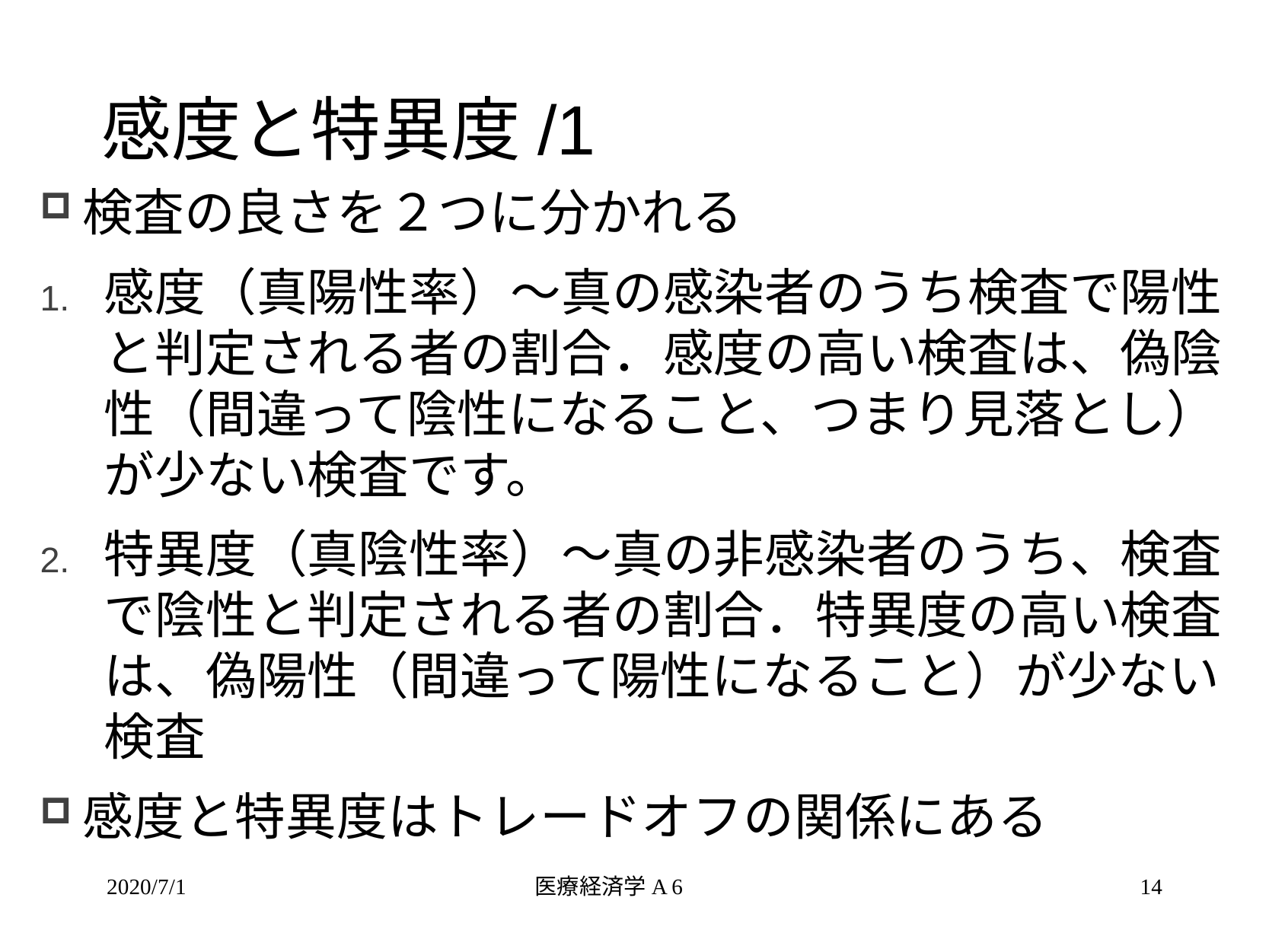

# 感度と特異度/1
検査の良さを２つに分かれる
感度（真陽性率）～真の感染者のうち検査で陽性と判定される者の割合．感度の高い検査は、偽陰性（間違って陰性になること、つまり見落とし）が少ない検査です。
特異度（真陰性率）～真の非感染者のうち、検査で陰性と判定される者の割合．特異度の高い検査は、偽陽性（間違って陽性になること）が少ない検査
感度と特異度はトレードオフの関係にある

2020/7/1
医療経済学A 6
14